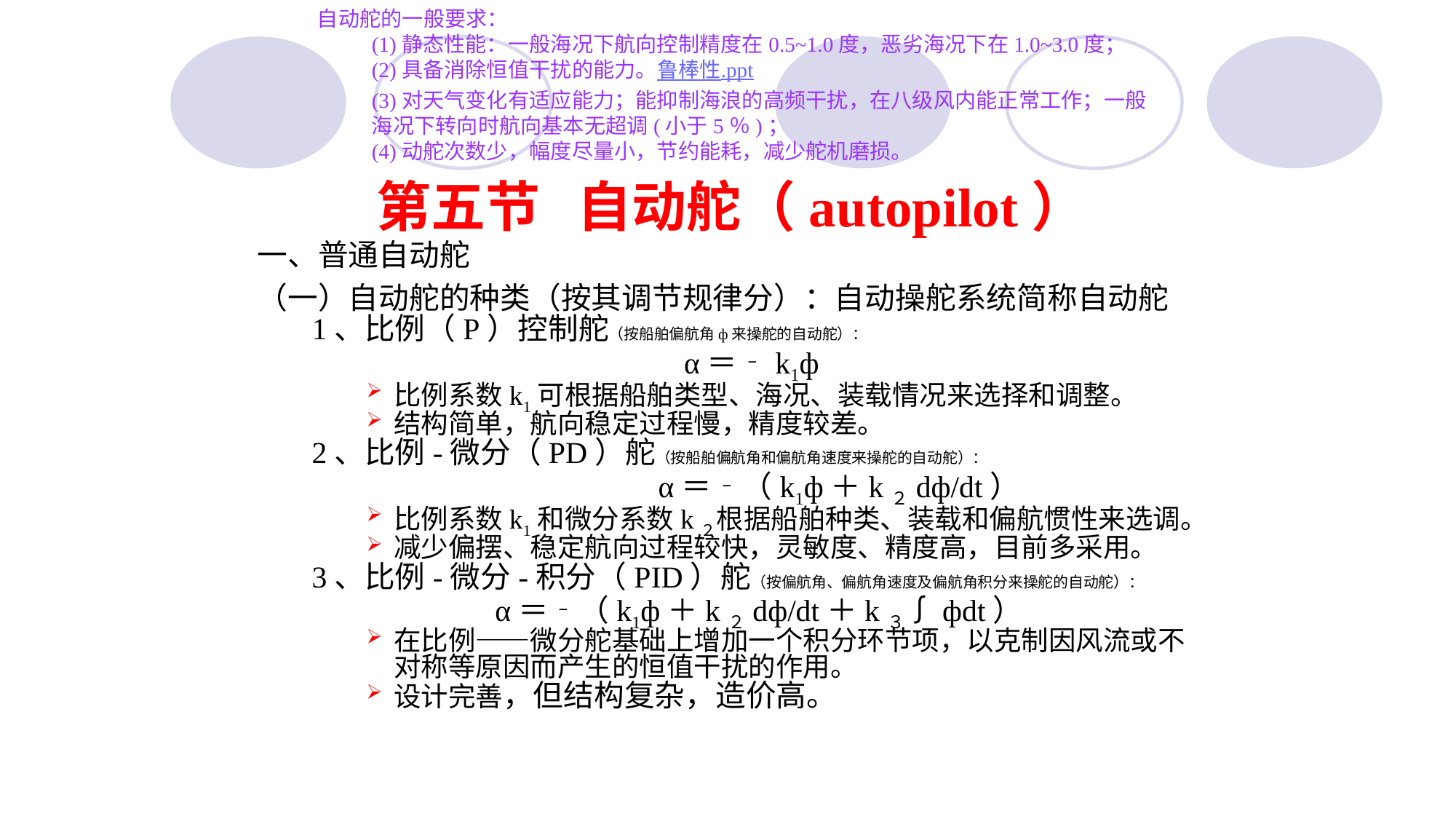

自动舵的一般要求：
(1)静态性能：一般海况下航向控制精度在0.5~1.0度，恶劣海况下在1.0~3.0度；
(2)具备消除恒值干扰的能力。鲁棒性.ppt
(3)对天气变化有适应能力；能抑制海浪的高频干扰，在八级风内能正常工作；一般海况下转向时航向基本无超调(小于5％)；
(4)动舵次数少，幅度尽量小，节约能耗，减少舵机磨损。
# 第五节   自动舵（autopilot）
一、普通自动舵

（一）自动舵的种类（按其调节规律分）：自动操舵系统简称自动舵
1、比例（P）控制舵（按船舶偏航角ф来操舵的自动舵）：
α＝‐k1ф
比例系数k1可根据船舶类型、海况、装载情况来选择和调整。
结构简单，航向稳定过程慢，精度较差。
2、比例-微分（PD）舵（按船舶偏航角和偏航角速度来操舵的自动舵）：
                     α＝‐（k1ф＋k２dф/dt）
比例系数k1和微分系数k２根据船舶种类、装载和偏航惯性来选调。
减少偏摆、稳定航向过程较快，灵敏度、精度高，目前多采用。
3、比例-微分-积分（PID）舵（按偏航角、偏航角速度及偏航角积分来操舵的自动舵）：
α＝‐（k1ф＋k２dф/dt＋k３∫фdt）
在比例——微分舵基础上增加一个积分环节项，以克制因风流或不对称等原因而产生的恒值干扰的作用。
设计完善，但结构复杂，造价高。